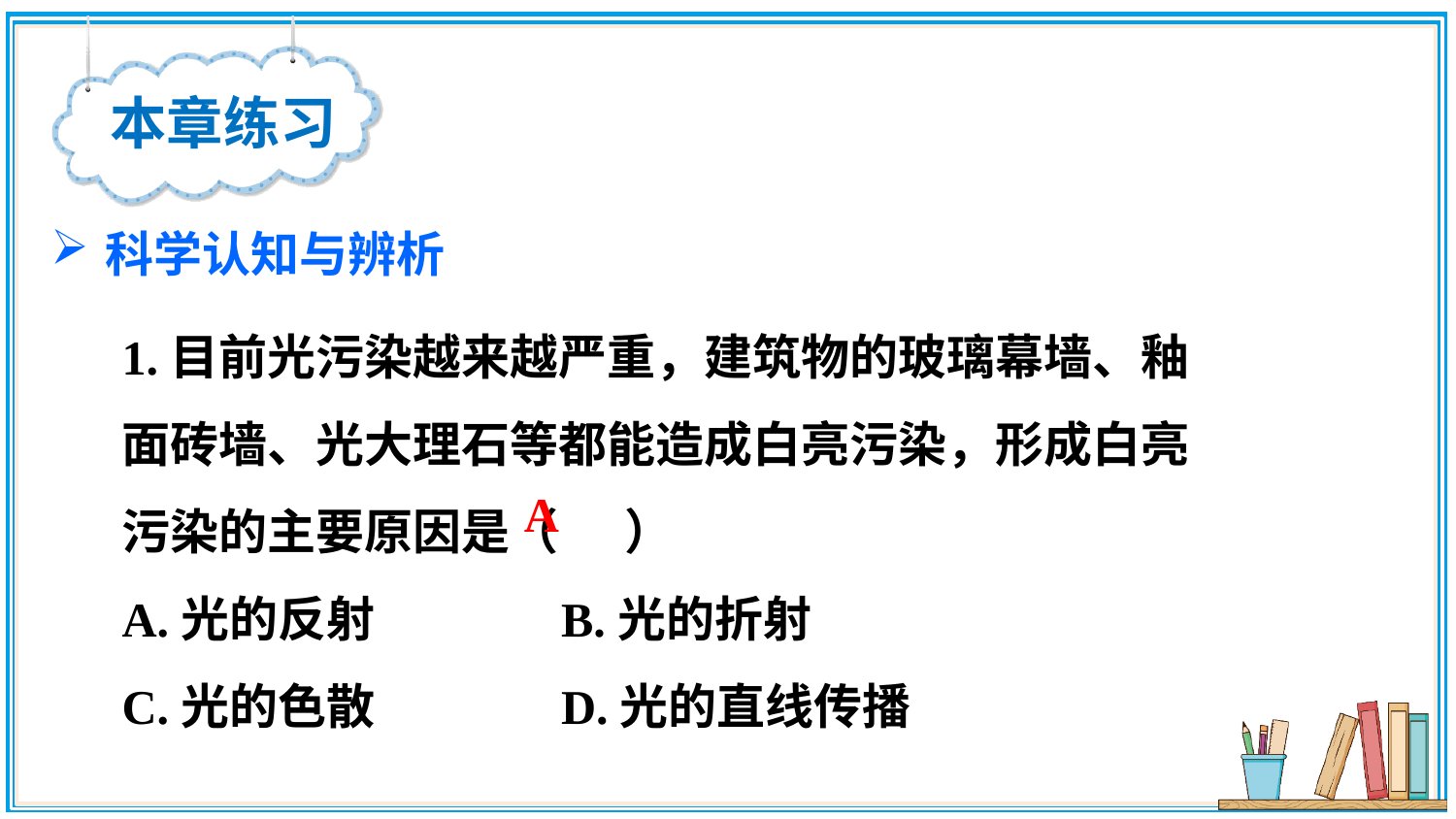

本章练习
科学认知与辨析
1.目前光污染越来越严重，建筑物的玻璃幕墙、釉面砖墙、光大理石等都能造成白亮污染，形成白亮污染的主要原因是（      ）
A.光的反射                B.光的折射
C.光的色散                D.光的直线传播
A